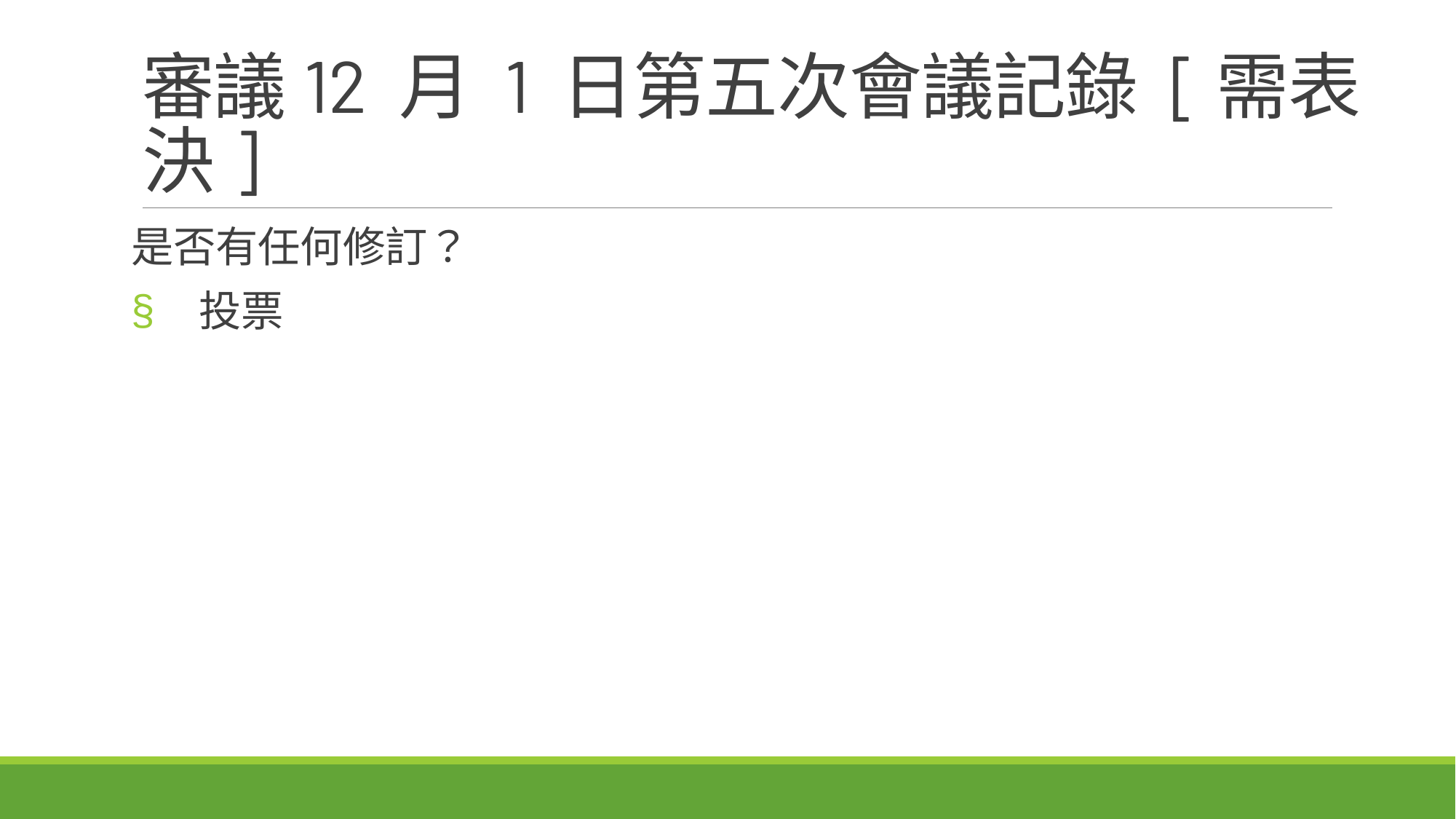

# 審議12 月 1 日第五次會議記錄 [需表決]
是否有任何修訂？
投票